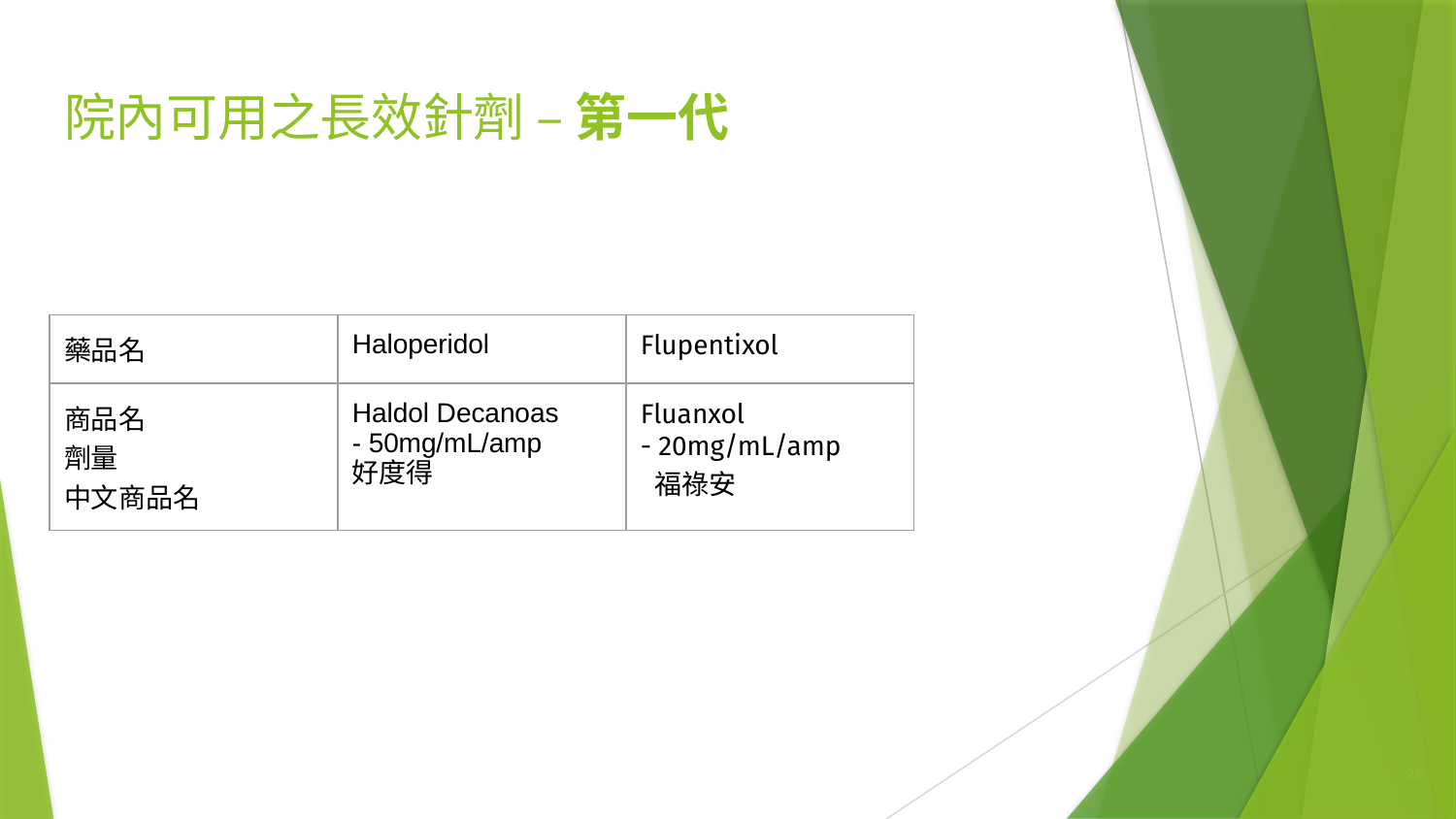

# 院內可用之長效針劑 – 第一代
| 藥品名 | Haloperidol | Flupentixol |
| --- | --- | --- |
| 商品名 劑量 中文商品名 | Haldol Decanoas - 50mg/mL/amp 好度得 | Fluanxol - 20mg/mL/amp 福祿安 |
28